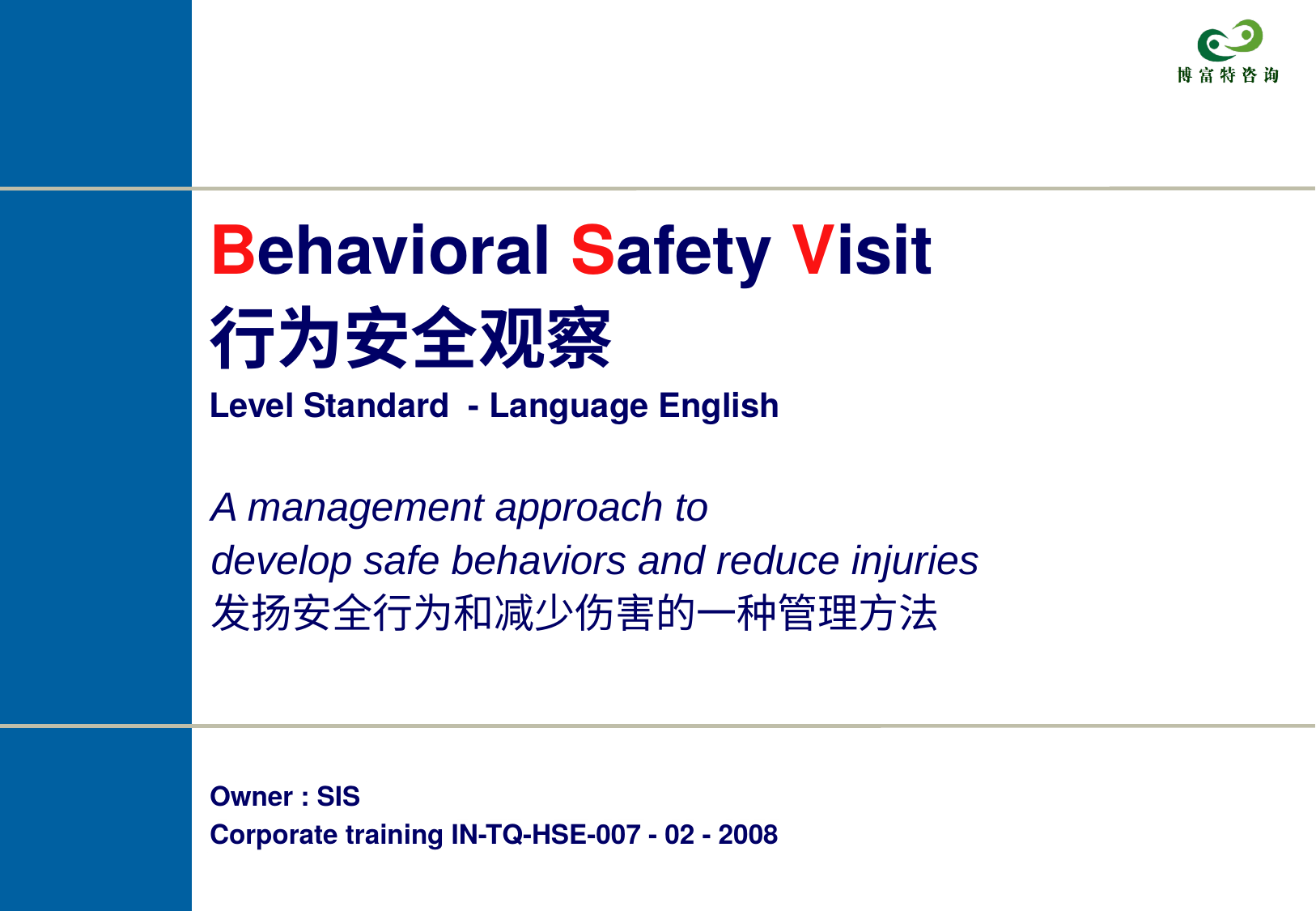

Behavioral Safety Visit
行为安全观察
Level Standard  - Language English

A management approach to
develop safe behaviors and reduce injuries
发扬安全行为和减少伤害的一种管理方法
Owner : SIS
Corporate training IN-TQ-HSE-007 - 02 - 2008